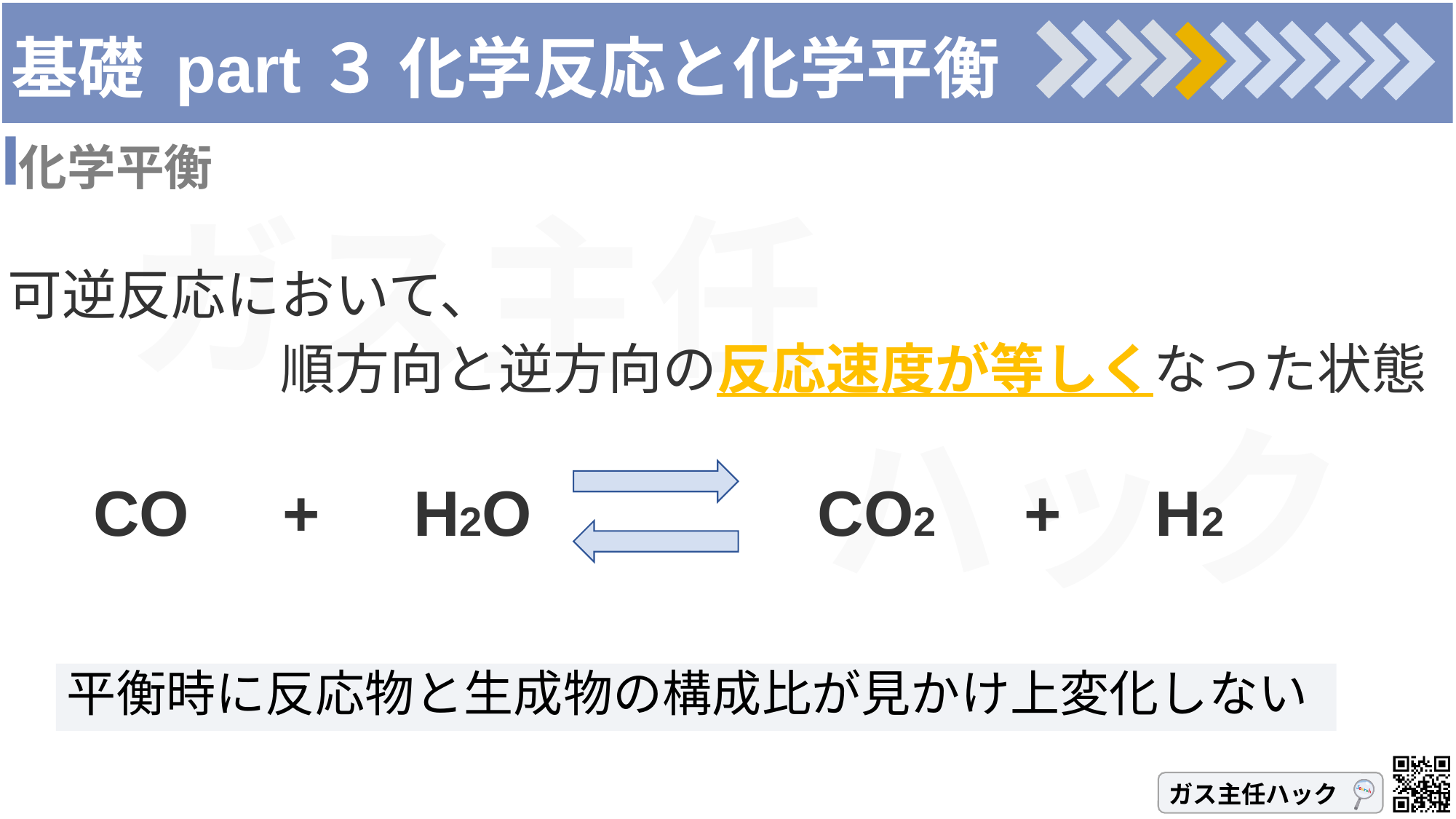

# 基礎 part３ 化学反応と化学平衡

化学平衡

可逆反応において、
　　　　　順方向と逆方向の反応速度が等しくなった状態

CO　+　H2O　　　　CO2　+　H2

平衡時に反応物と生成物の構成比が見かけ上変化しない